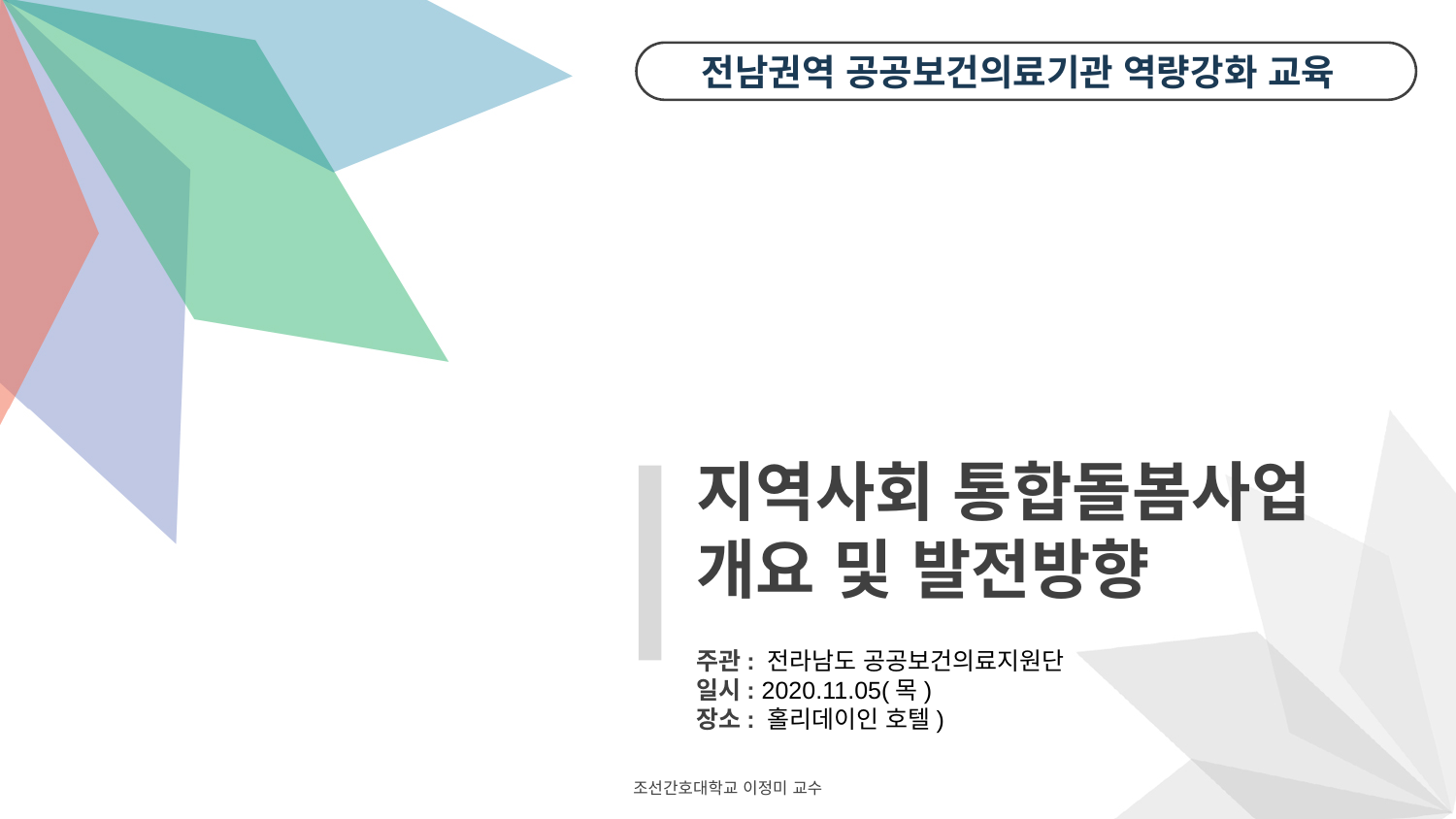

전남권역 공공보건의료기관 역량강화 교육

전남권역 공공보건의료기관 역량강화 교육
지역사회 통합돌봄사업  개요 및 발전방향

주관: 전라남도 공공보건의료지원단
일시: 2020.11.05(목)
장소: 홀리데이인 호텔)
조선간호대학교 이정미 교수